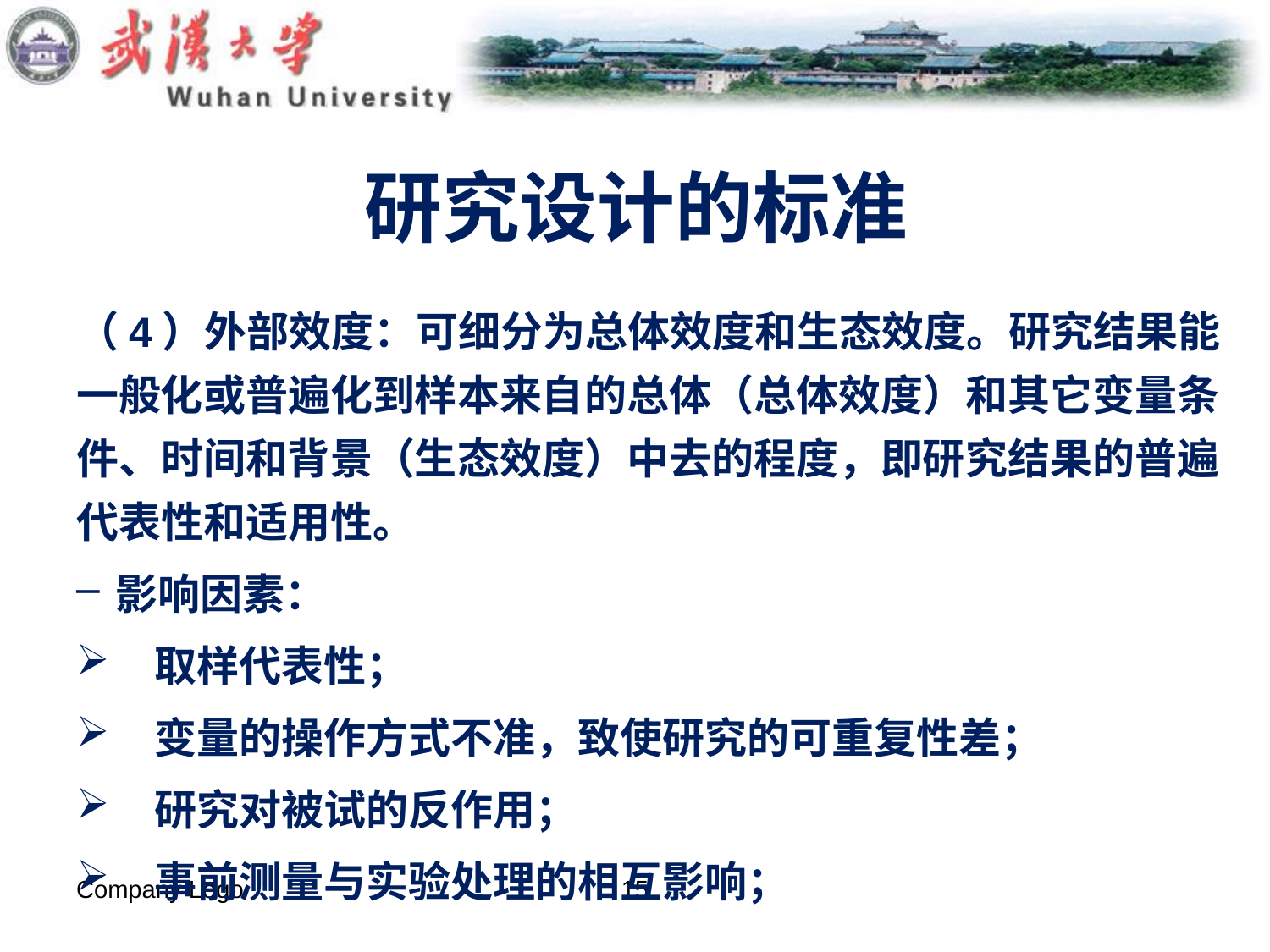

# 研究设计的标准
（4）外部效度：可细分为总体效度和生态效度。研究结果能一般化或普遍化到样本来自的总体（总体效度）和其它变量条件、时间和背景（生态效度）中去的程度，即研究结果的普遍代表性和适用性。
影响因素：
   取样代表性；
   变量的操作方式不准，致使研究的可重复性差；
   研究对被试的反作用；
   事前测量与实验处理的相互影响；
Company Logo
15